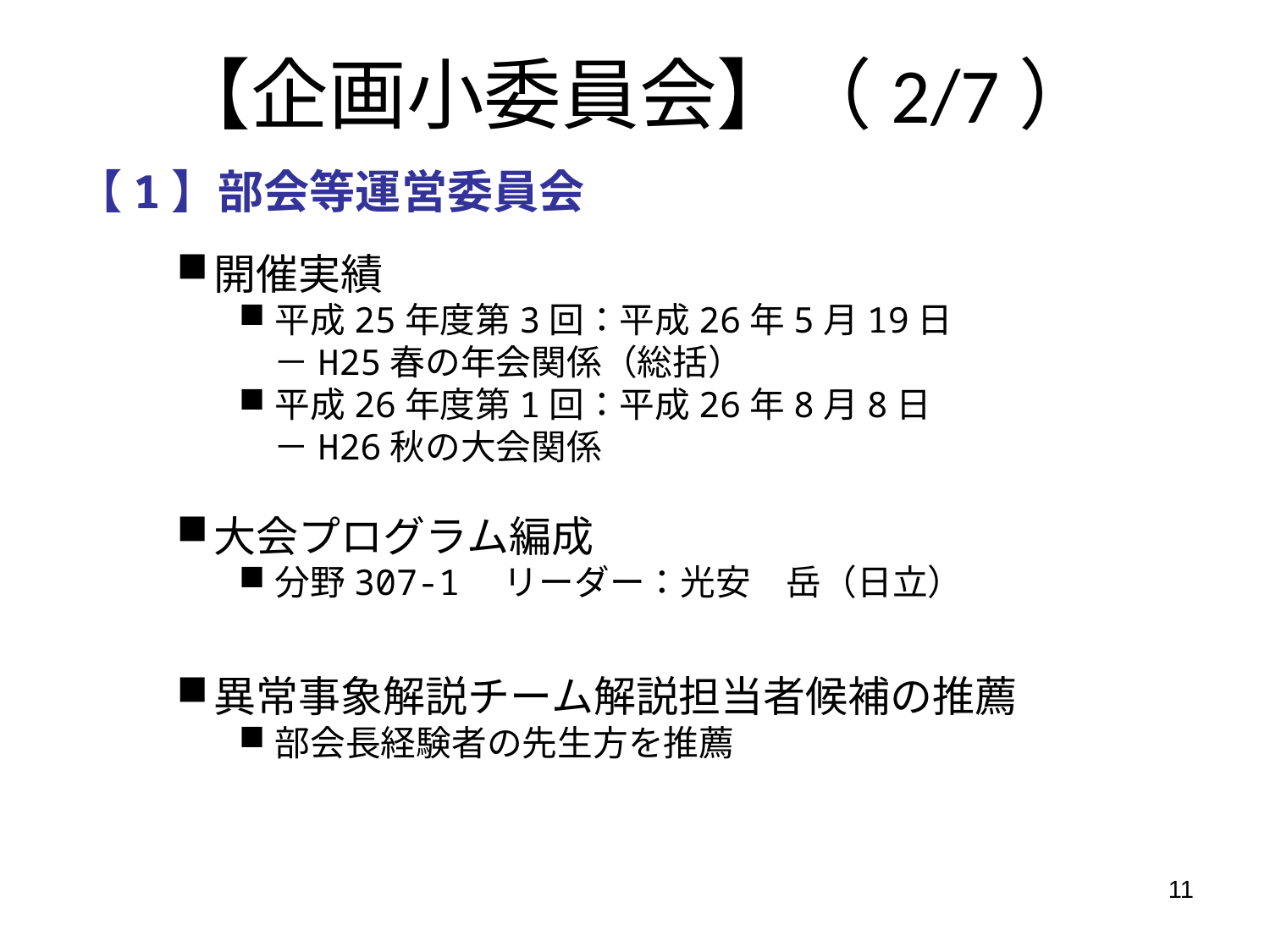

【企画小委員会】（2/7）
【1】部会等運営委員会

開催実績
平成25年度第3回：平成26年5月19日
　－H25春の年会関係（総括）
平成26年度第1回：平成26年8月8日
　－H26秋の大会関係

大会プログラム編成
分野307-1　リーダー：光安　岳（日立）

異常事象解説チーム解説担当者候補の推薦
部会長経験者の先生方を推薦
11